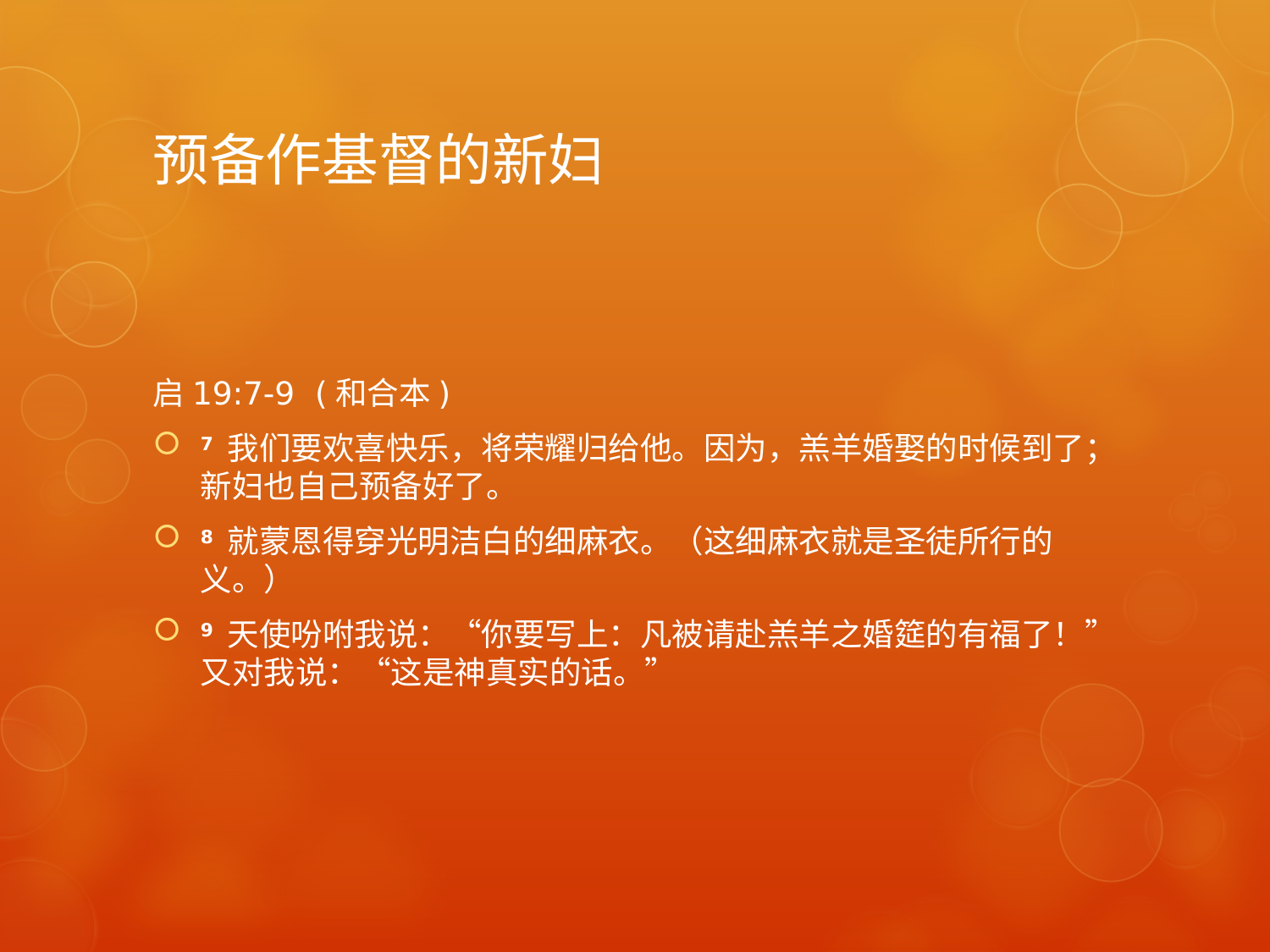

# 预备作基督的新妇
启19:7-9  (和合本)
7 我们要欢喜快乐，将荣耀归给他。因为，羔羊婚娶的时候到了；新妇也自己预备好了。
8 就蒙恩得穿光明洁白的细麻衣。（这细麻衣就是圣徒所行的义。）
9 天使吩咐我说：“你要写上：凡被请赴羔羊之婚筵的有福了！”又对我说：“这是神真实的话。”